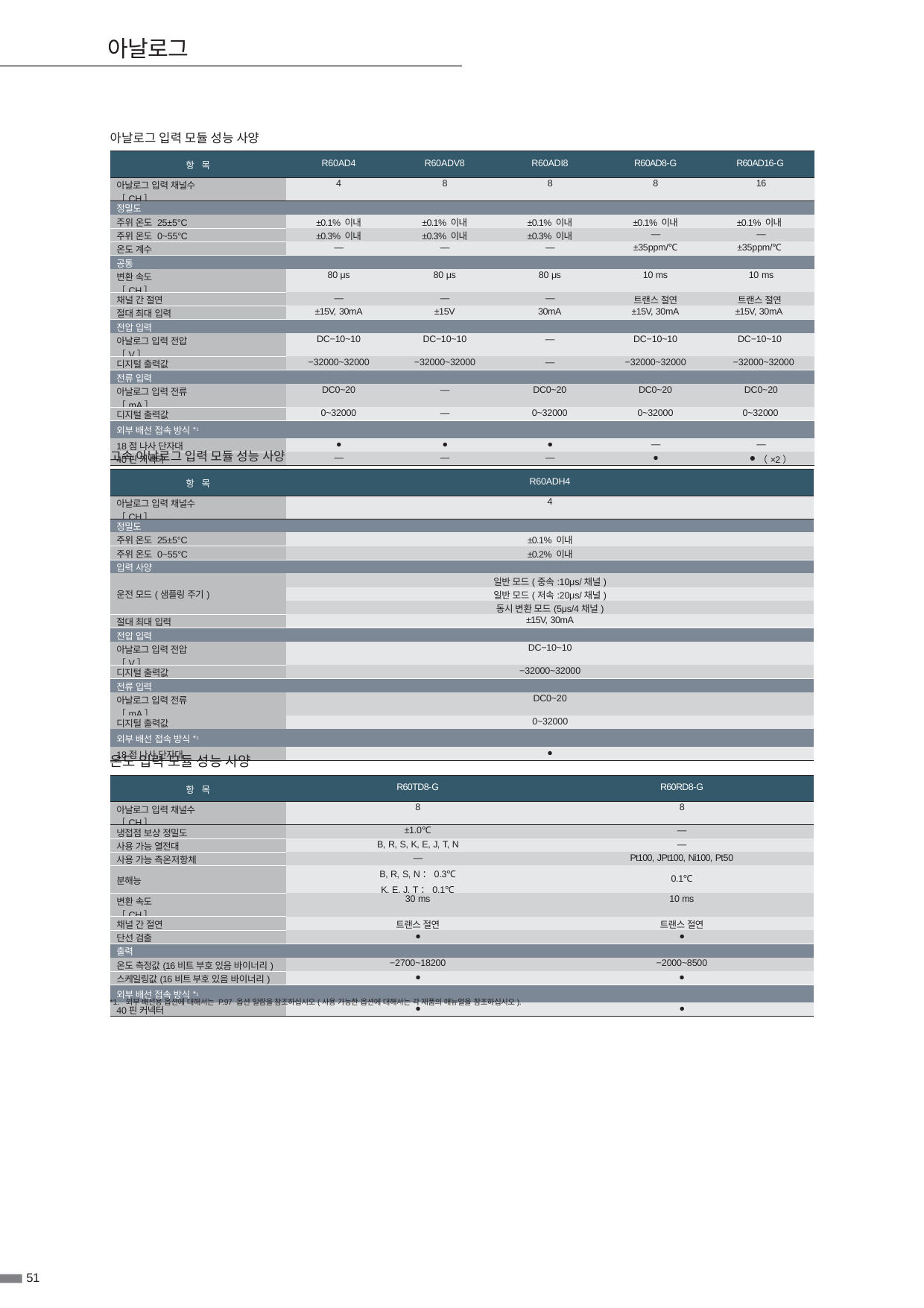

아날로그

아날로그 입력 모듈 성능 사양
| 항 목 | R60AD4 | R60ADV8 | R60ADI8 | R60AD8-G | R60AD16-G |
| --- | --- | --- | --- | --- | --- |
| 아날로그 입력 채널수 ［CH］ | 4 | 8 | 8 | 8 | 16 |
| 정밀도 |  |  |  |  |  |
| 주위 온도 25±5°C | ±0.1% 이내 | ±0.1% 이내 | ±0.1% 이내 | ±0.1% 이내 | ±0.1% 이내 |
| 주위 온도 0~55°C | ±0.3% 이내 | ±0.3% 이내 | ±0.3% 이내 | — | — |
| 온도 계수 | — | — | — | ±35ppm/℃ | ±35ppm/℃ |
| 공통 |  |  |  |  |  |
| 변환 속도 ［CH］ | 80 μs | 80 μs | 80 μs | 10 ms | 10 ms |
| 채널 간 절연 | — | — | — | 트랜스 절연 | 트랜스 절연 |
| 절대 최대 입력 | ±15V, 30mA | ±15V | 30mA | ±15V, 30mA | ±15V, 30mA |
| 전압 입력 |  |  |  |  |  |
| 아날로그 입력 전압 ［V］ | DC−10~10 | DC−10~10 | — | DC−10~10 | DC−10~10 |
| 디지털 출력값 | −32000~32000 | −32000~32000 | — | −32000~32000 | −32000~32000 |
| 전류 입력 |  |  |  |  |  |
| 아날로그 입력 전류 ［mA］ | DC0~20 | — | DC0~20 | DC0~20 | DC0~20 |
| 디지털 출력값 | 0~32000 | — | 0~32000 | 0~32000 | 0~32000 |
| 외부 배선 접속 방식\*1 |  |  |  |  |  |
| 18점 나사 단자대 | ● | ● | ● | — | — |
| 40핀 커넥터 | — | — | — | ● | （×2） |
고속 아날로그 입력 모듈 성능 사양
| 항 목 | R60ADH4 |
| --- | --- |
| 아날로그 입력 채널수 ［CH］ | 4 |
| 정밀도 |  |
| 주위 온도 25±5°C | ±0.1% 이내 |
| 주위 온도 0~55°C | ±0.2% 이내 |
| 입력 사양 |  |
| 운전 모드(샘플링 주기) | 일반 모드(중속:10μs/채널) |
|  | 일반 모드(저속:20μs/채널) |
|  | 동시 변환 모드(5μs/4채널) |
| 절대 최대 입력 | ±15V, 30mA |
| 전압 입력 |  |
| 아날로그 입력 전압 ［V］ | DC−10~10 |
| 디지털 출력값 | −32000~32000 |
| 전류 입력 |  |
| 아날로그 입력 전류 ［mA］ | DC0~20 |
| 디지털 출력값 | 0~32000 |
| 외부 배선 접속 방식\*1 |  |
| 18점 나사 단자대 | ● |
온도 입력 모듈 성능 사양
| 항 목 | R60TD8-G | R60RD8-G |
| --- | --- | --- |
| 아날로그 입력 채널수 ［CH］ | 8 | 8 |
| 냉접점 보상 정밀도 | ±1.0℃ | — |
| 사용 가능 열전대 | B, R, S, K, E, J, T, N | — |
| 사용 가능 측온저항체 | — | Pt100, JPt100, Ni100, Pt50 |
| 분해능 | B, R, S, N：0.3℃ K, E, J, T：0.1℃ | 0.1℃ |
| 변환 속도 ［CH］ | 30 ms | 10 ms |
| 채널 간 절연 | 트랜스 절연 | 트랜스 절연 |
| 단선 검출 | ● | ● |
| 출력 |  |  |
| 온도 측정값(16비트 부호 있음 바이너리) | −2700~18200 | −2000~8500 |
| 스케일링값(16비트 부호 있음 바이너리) | ● | ● |
| 외부 배선 접속 방식\*1 |  |  |
| 40핀 커넥터 | ● | ● |
*1. 외부 배선용 옵션에 대해서는 P.97 옵션 일람을 참조하십시오(사용 가능한 옵션에 대해서는 각 제품의 매뉴얼을 참조하십시오).
51